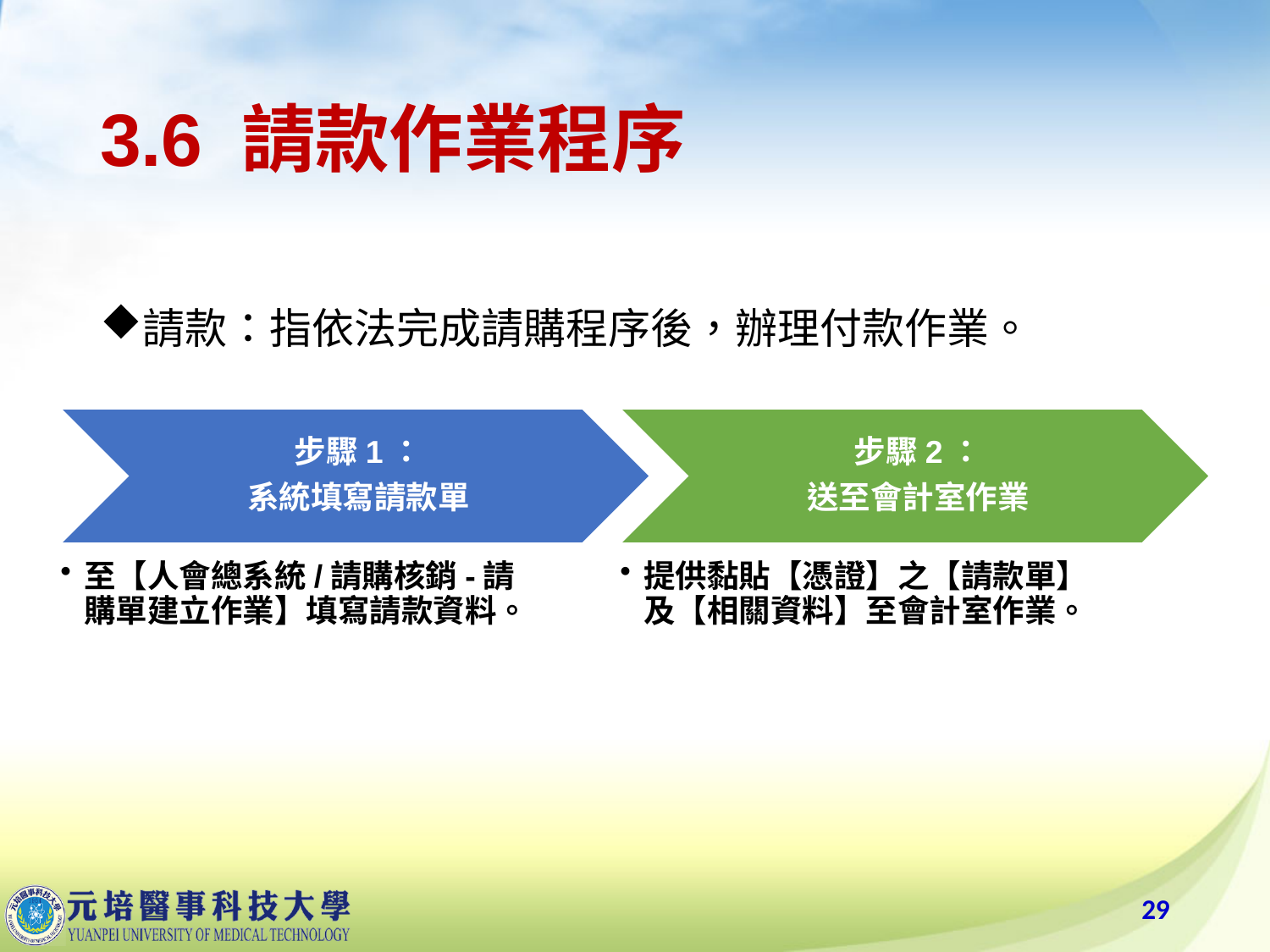

# 3.6 請款作業程序
請款：指依法完成請購程序後，辦理付款作業。

步驟1：
系統填寫請款單
至【人會總系統/請購核銷-請購單建立作業】填寫請款資料。
步驟2：
送至會計室作業
提供黏貼【憑證】之【請款單】及【相關資料】至會計室作業。
29